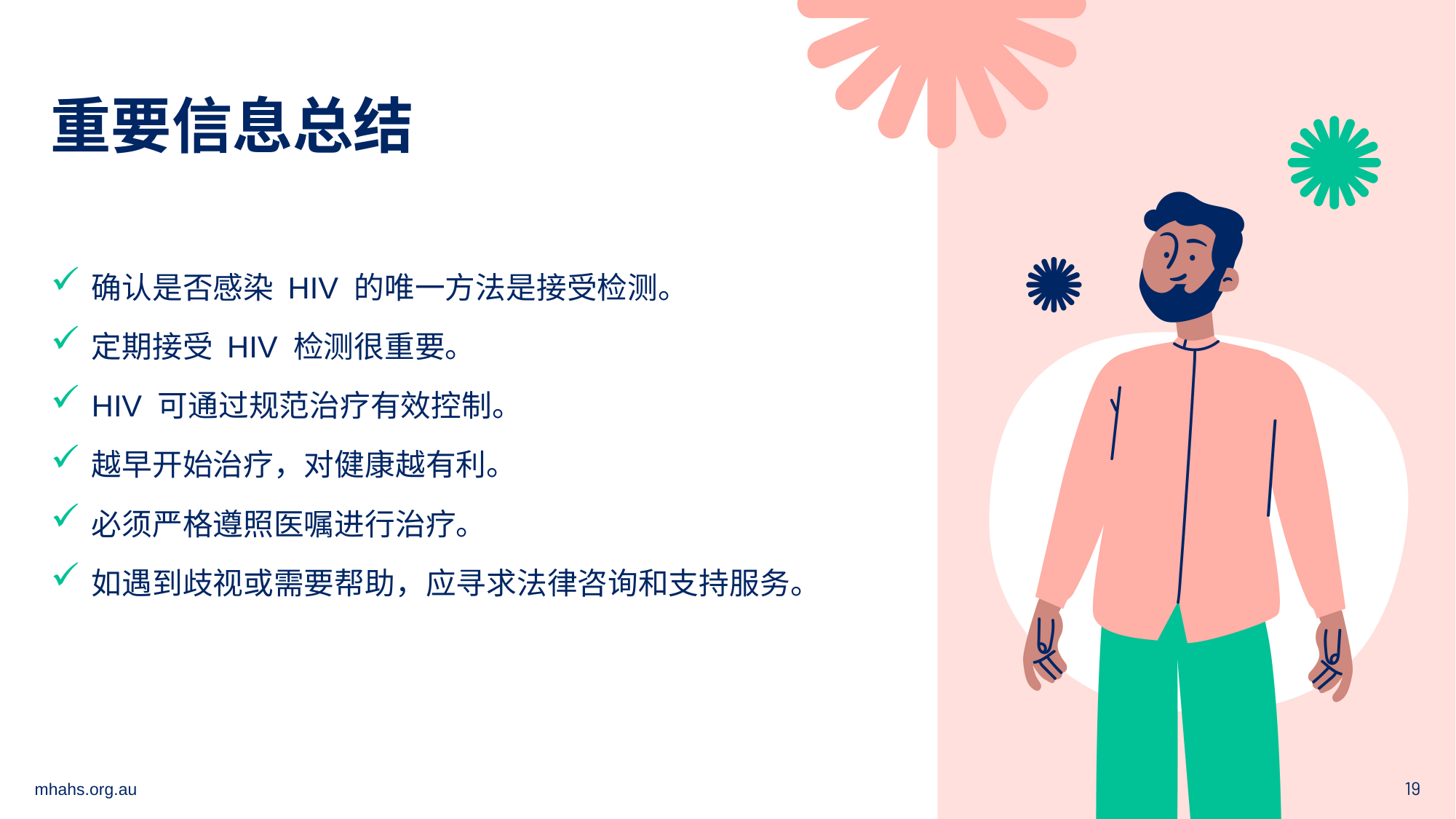

重要信息总结
确认是否感染 HIV 的唯一方法是接受检测。
定期接受 HIV 检测很重要。
HIV 可通过规范治疗有效控制。
越早开始治疗，对健康越有利。
必须严格遵照医嘱进行治疗。
如遇到歧视或需要帮助，应寻求法律咨询和支持服务。
mhahs.org.au
19